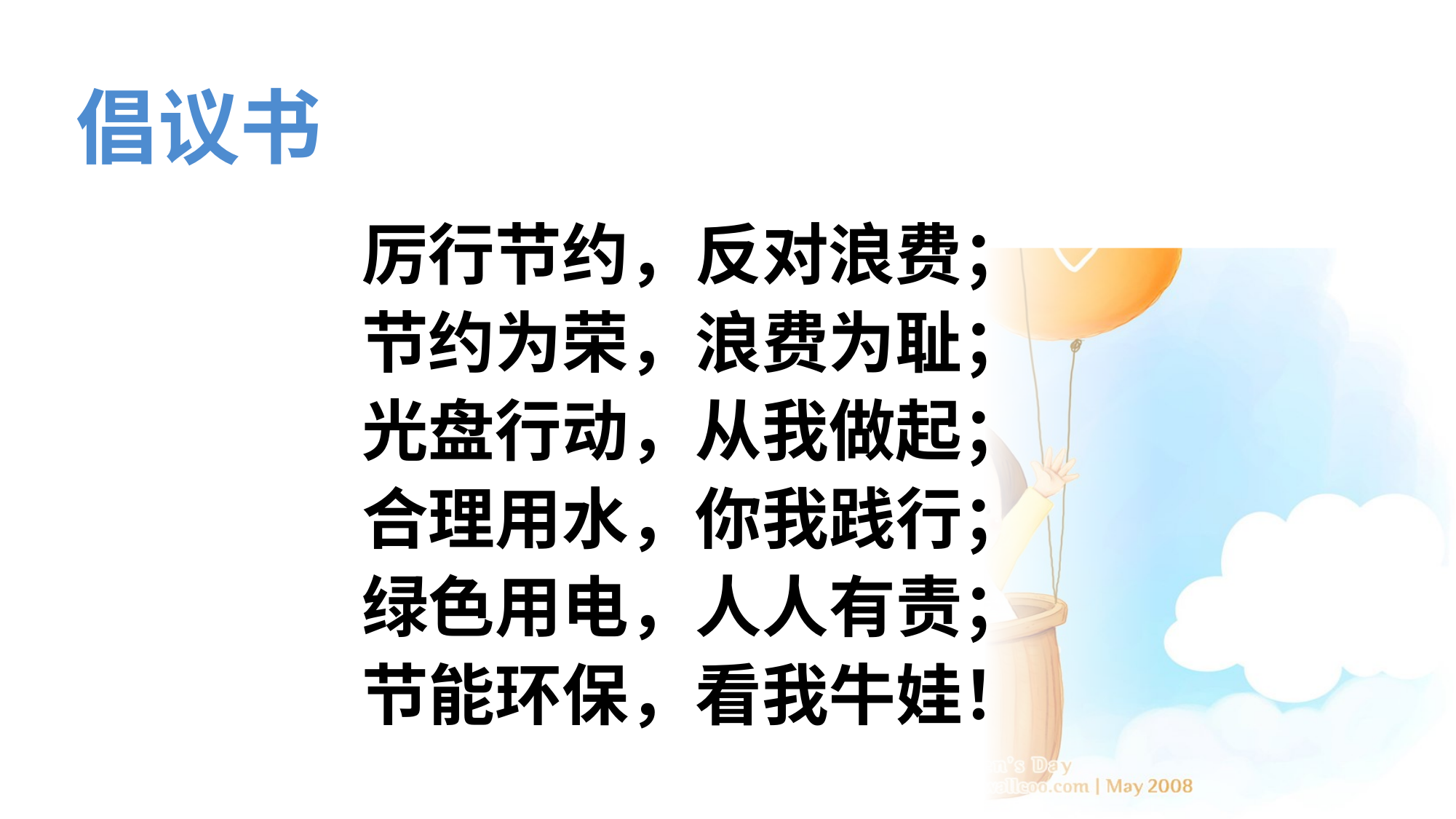

倡议书
厉行节约，反对浪费；
节约为荣，浪费为耻；
光盘行动，从我做起；
合理用水，你我践行；
绿色用电，人人有责；
节能环保，看我牛娃！